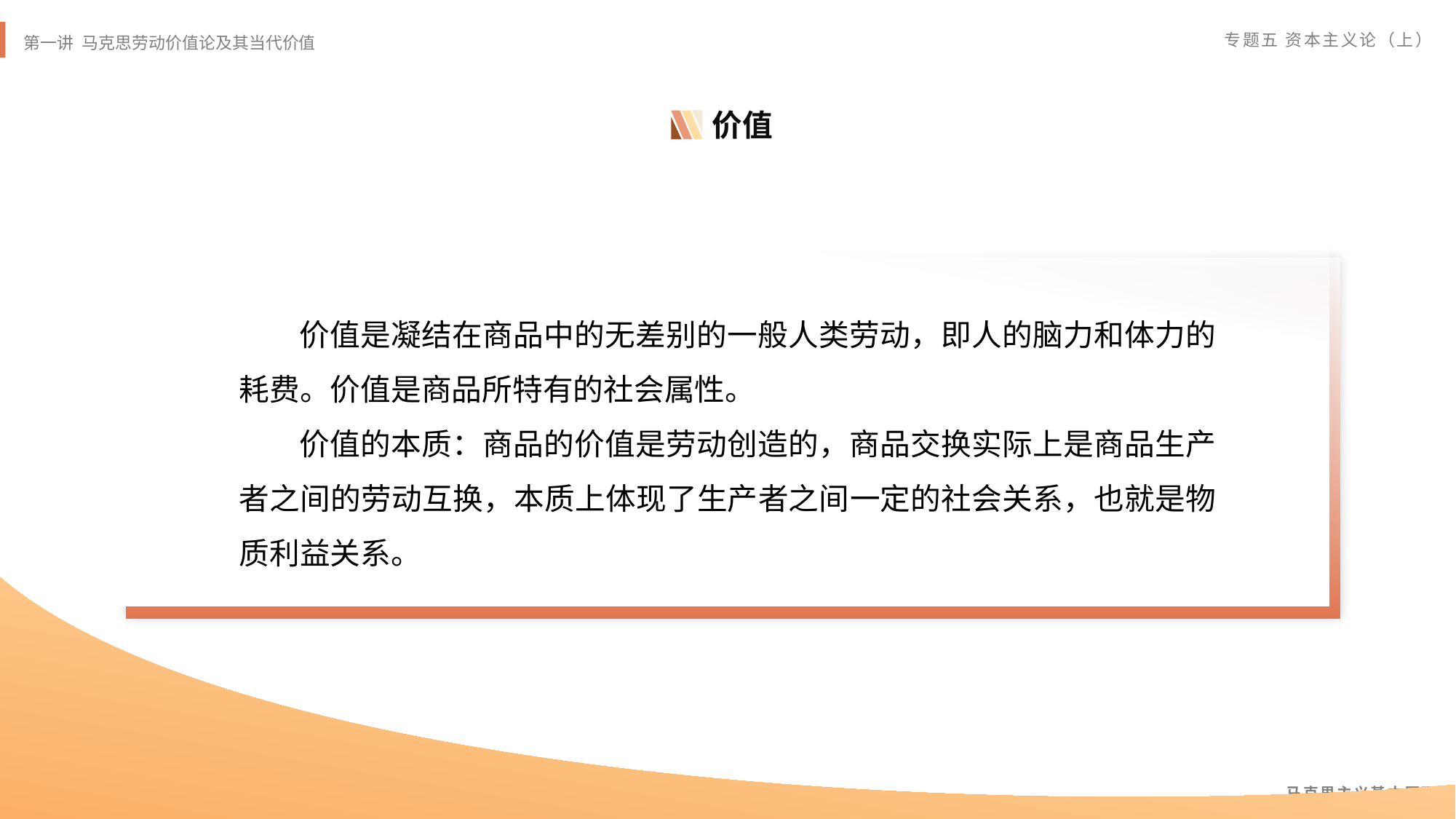

价值

价值是凝结在商品中的无差别的一般人类劳动，即人的脑力和体力的耗费。价值是商品所特有的社会属性。
价值的本质：商品的价值是劳动创造的，商品交换实际上是商品生产者之间的劳动互换，本质上体现了生产者之间一定的社会关系，也就是物质利益关系。